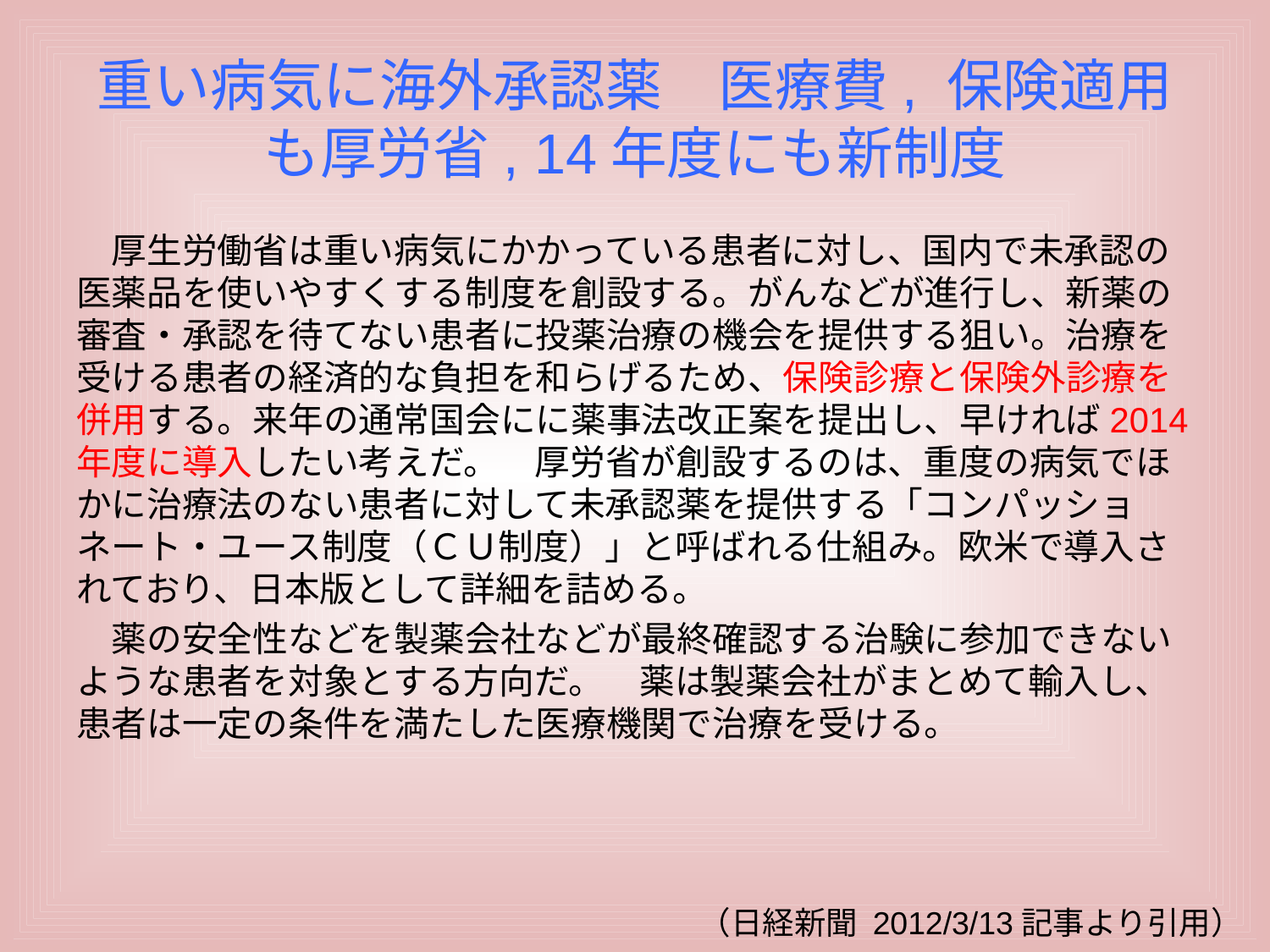

# 重い病気に海外承認薬　医療費, 保険適用も 厚労省, 14年度にも新制度
　厚生労働省は重い病気にかかっている患者に対し、国内で未承認の医薬品を使いやすくする制度を創設する。がんなどが進行し、新薬の審査・承認を待てない患者に投薬治療の機会を提供する狙い。治療を受ける患者の経済的な負担を和らげるため、保険診療と保険外診療を併用する。来年の通常国会にに薬事法改正案を提出し、早ければ2014年度に導入したい考えだ。 　厚労省が創設するのは、重度の病気でほかに治療法のない患者に対して未承認薬を提供する「コンパッショネート・ユース制度（ＣＵ制度）」と呼ばれる仕組み。欧米で導入されており、日本版として詳細を詰める。
　薬の安全性などを製薬会社などが最終確認する治験に参加できないような患者を対象とする方向だ。 　薬は製薬会社がまとめて輸入し、患者は一定の条件を満たした医療機関で治療を受ける。
（日経新聞 2012/3/13記事より引用）